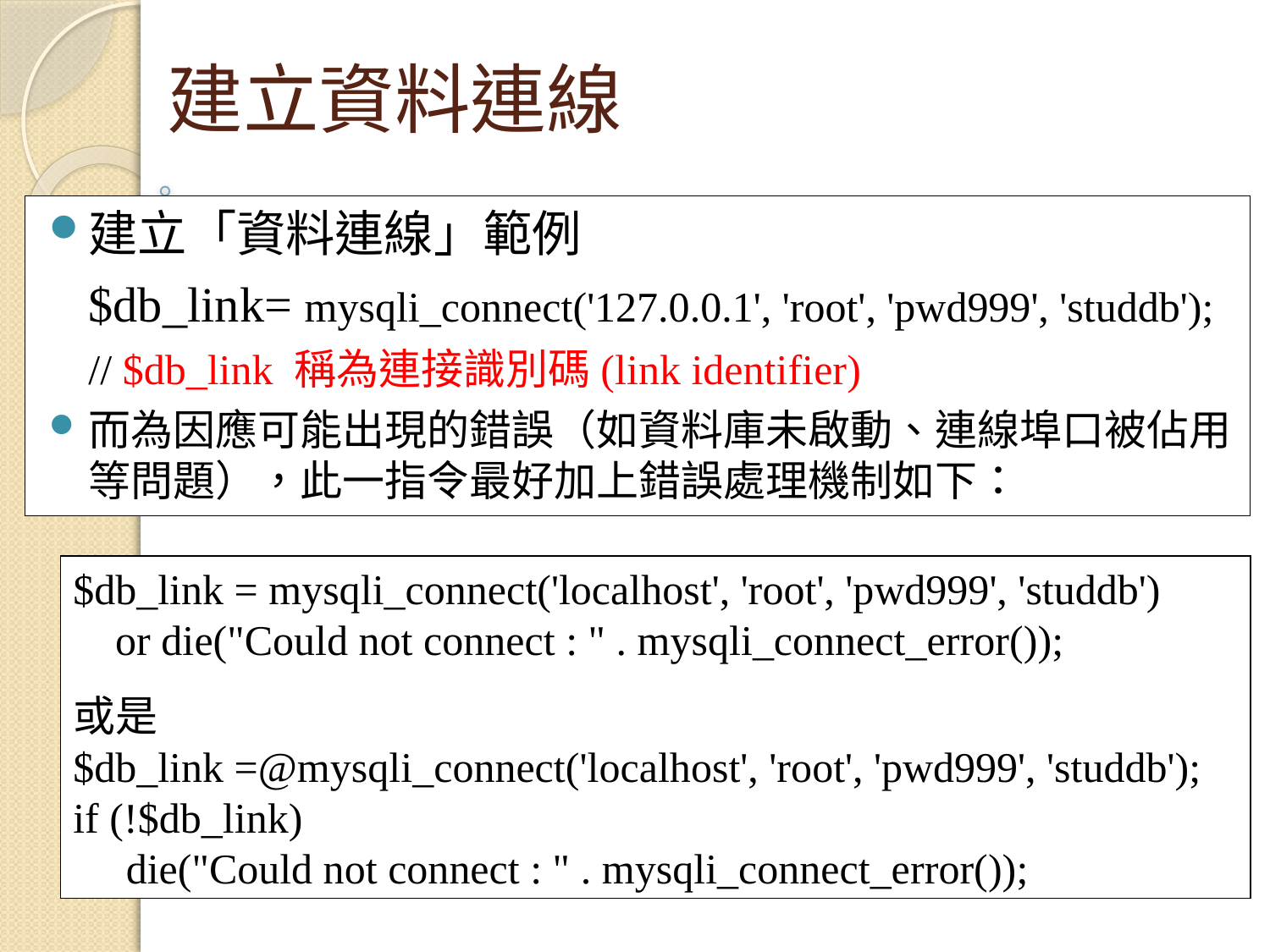

建立資料連線
建立「資料連線」範例
	$db_link= mysqli_connect('127.0.0.1', 'root', 'pwd999', 'studdb');
	// $db_link 稱為連接識別碼(link identifier)
而為因應可能出現的錯誤（如資料庫未啟動、連線埠口被佔用等問題），此一指令最好加上錯誤處理機制如下：

$db_link = mysqli_connect('localhost', 'root', 'pwd999', 'studdb')
    or die("Could not connect : " . mysqli_connect_error());
或是
$db_link =@mysqli_connect('localhost', 'root', 'pwd999', 'studdb');
if (!$db_link)
     die("Could not connect : " . mysqli_connect_error());